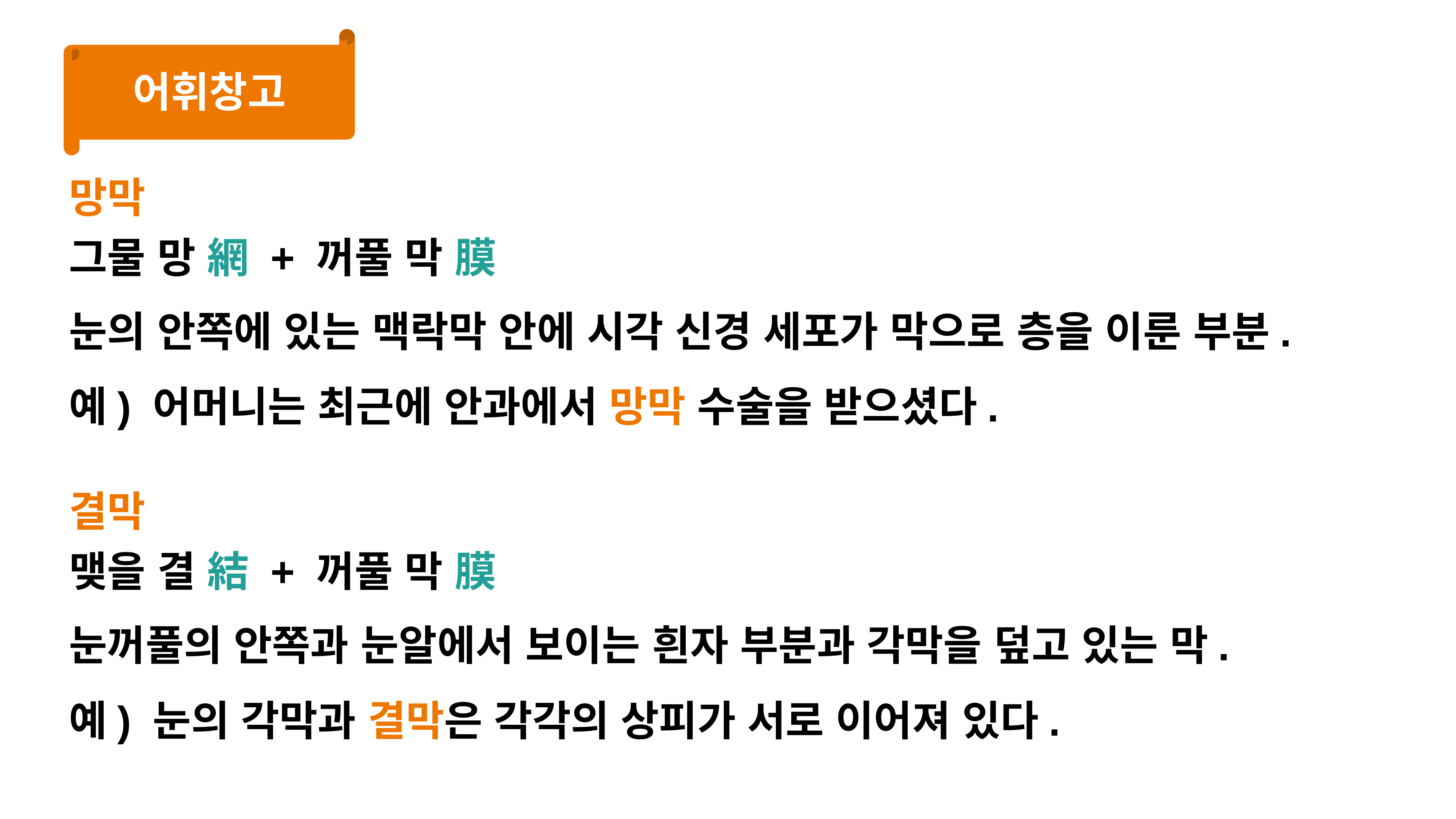

어휘창고
망막
그물 망 網 + 꺼풀 막 膜
눈의 안쪽에 있는 맥락막 안에 시각 신경 세포가 막으로 층을 이룬 부분.
예) 어머니는 최근에 안과에서 망막 수술을 받으셨다.
결막
맺을 결 結 + 꺼풀 막 膜
눈꺼풀의 안쪽과 눈알에서 보이는 흰자 부분과 각막을 덮고 있는 막.
예) 눈의 각막과 결막은 각각의 상피가 서로 이어져 있다.